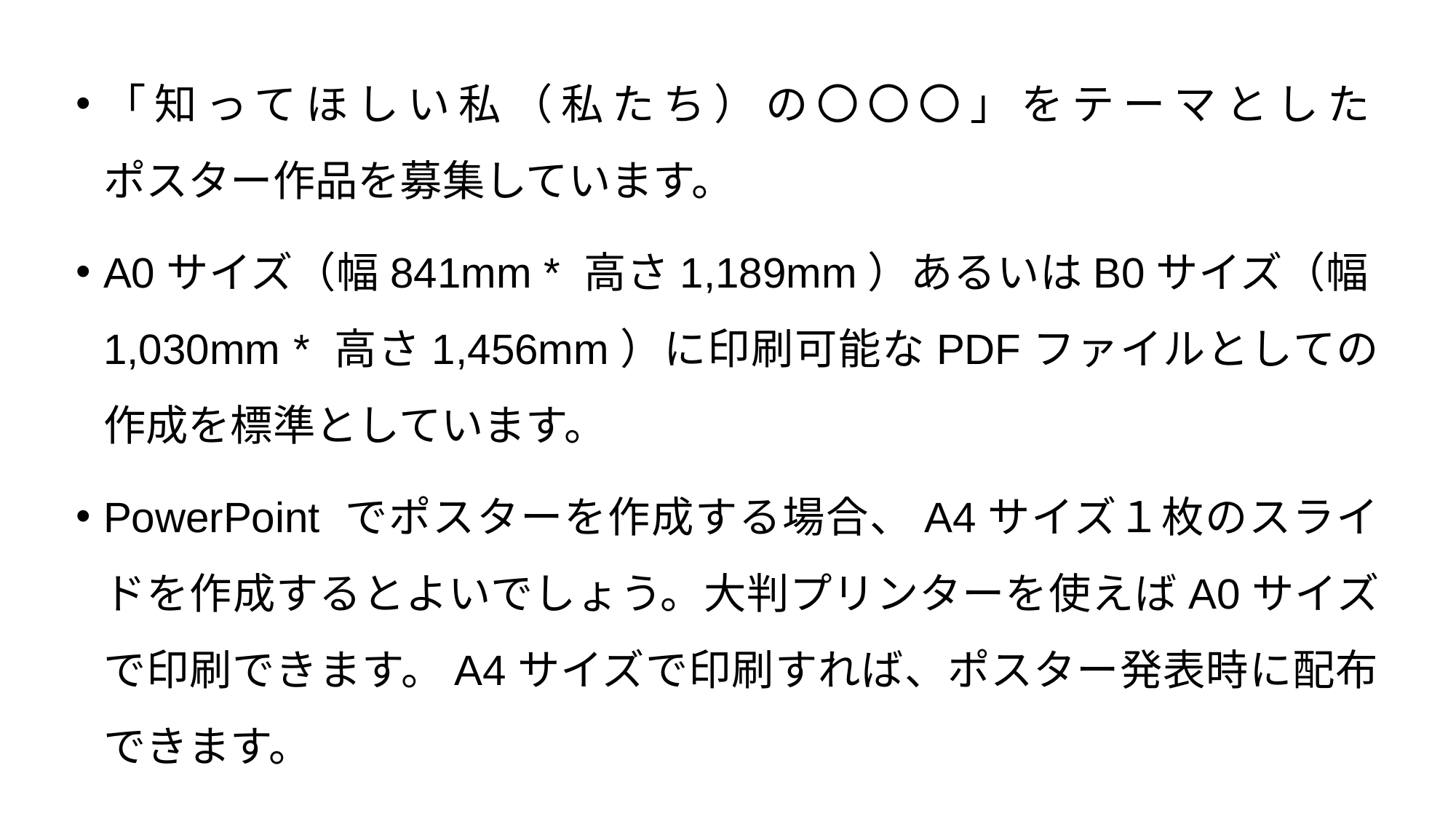

「知ってほしい私（私たち）の〇〇〇」をテーマとした
ポスター作品を募集しています。
A0サイズ（幅841mm * 高さ1,189mm）あるいはB0サイズ（幅1,030mm * 高さ1,456mm）に印刷可能なPDFファイルとしての作成を標準としています。
PowerPoint でポスターを作成する場合、A4サイズ１枚のスライドを作成するとよいでしょう。大判プリンターを使えばA0サイズで印刷できます。A4サイズで印刷すれば、ポスター発表時に配布
できます。